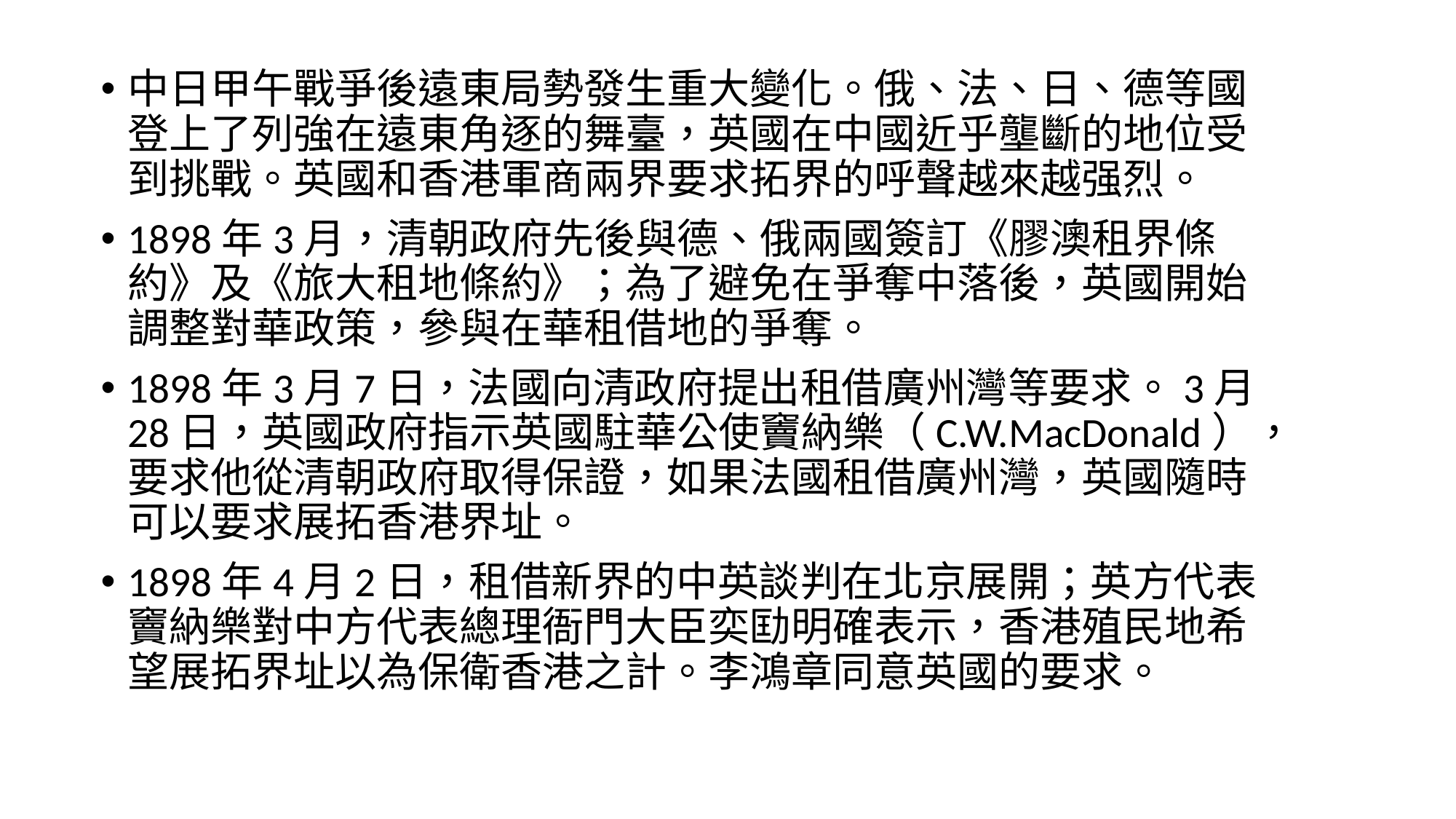

中日甲午戰爭後遠東局勢發生重大變化。俄、法、日、德等國登上了列強在遠東角逐的舞臺，英國在中國近乎壟斷的地位受到挑戰。英國和香港軍商兩界要求拓界的呼聲越來越强烈。
1898年3月，清朝政府先後與德、俄兩國簽訂《膠澳租界條約》及《旅大租地條約》；為了避免在爭奪中落後，英國開始調整對華政策，參與在華租借地的爭奪。
1898年3月7日，法國向清政府提出租借廣州灣等要求。3月28日，英國政府指示英國駐華公使竇納樂（C.W.MacDonald），要求他從清朝政府取得保證，如果法國租借廣州灣，英國隨時可以要求展拓香港界址。
1898年4月2日，租借新界的中英談判在北京展開；英方代表竇納樂對中方代表總理衙門大臣奕劻明確表示，香港殖民地希望展拓界址以為保衛香港之計。李鴻章同意英國的要求。
#